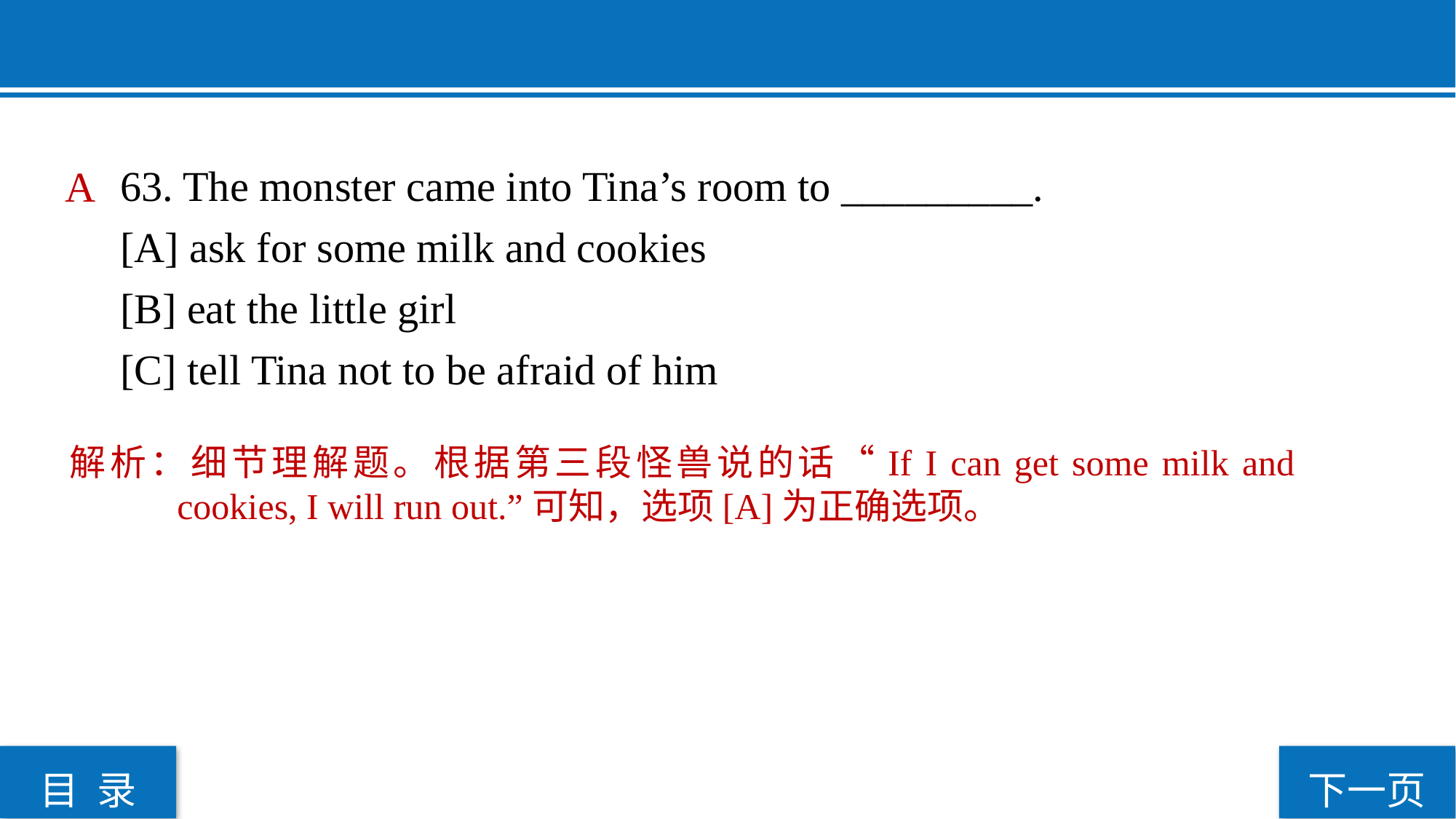

63. The monster came into Tina’s room to _________.
[A] ask for some milk and cookies
[B] eat the little girl
[C] tell Tina not to be afraid of him
 A
解析：细节理解题。根据第三段怪兽说的话“If I can get some milk and cookies, I will run out.”可知，选项[A]为正确选项。